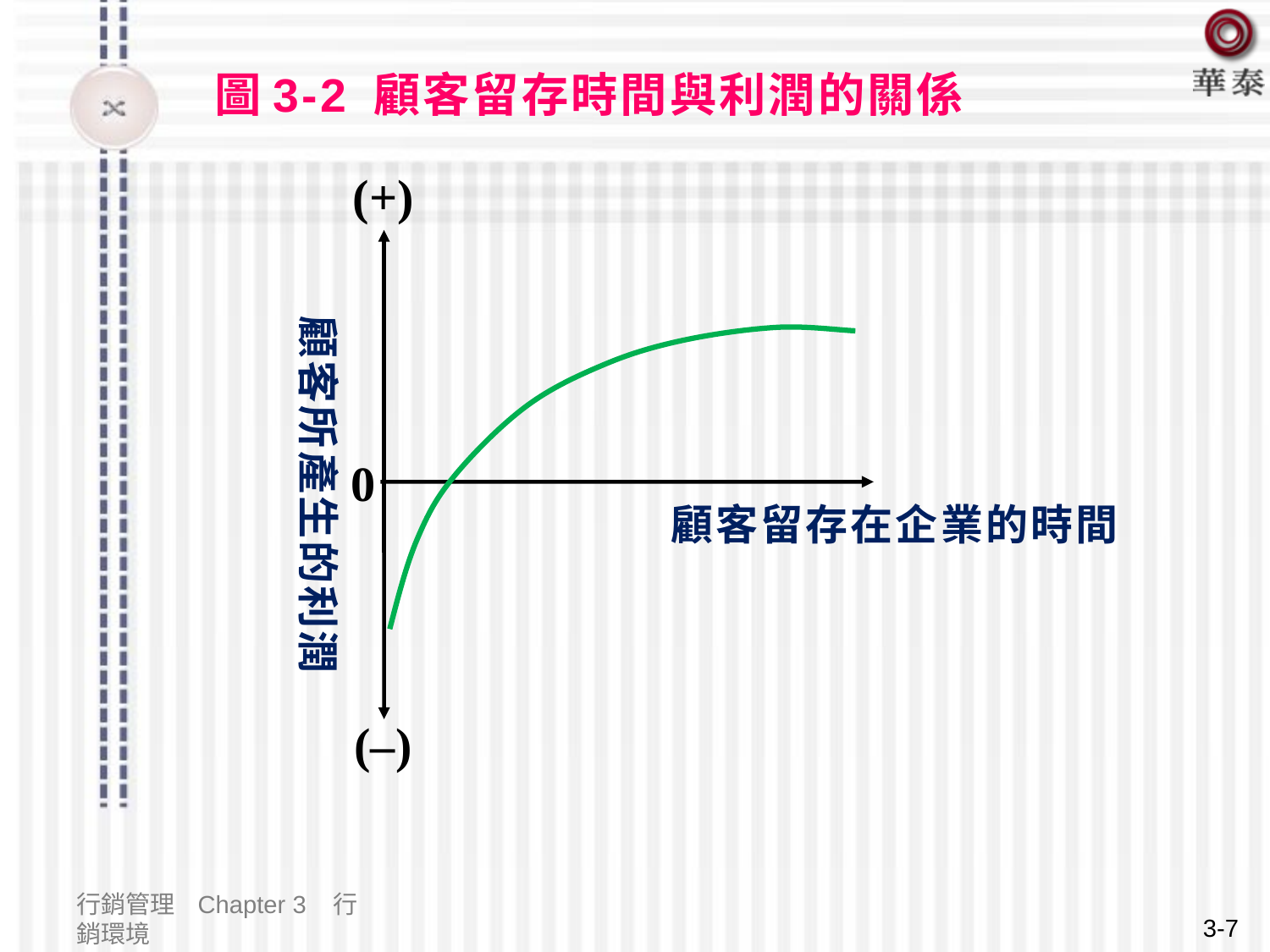

# 圖3-2 顧客留存時間與利潤的關係
(+)

顧客所產生的利潤
0

顧客留存在企業的時間
(–)

行銷管理   Chapter 3   行銷環境
3-7